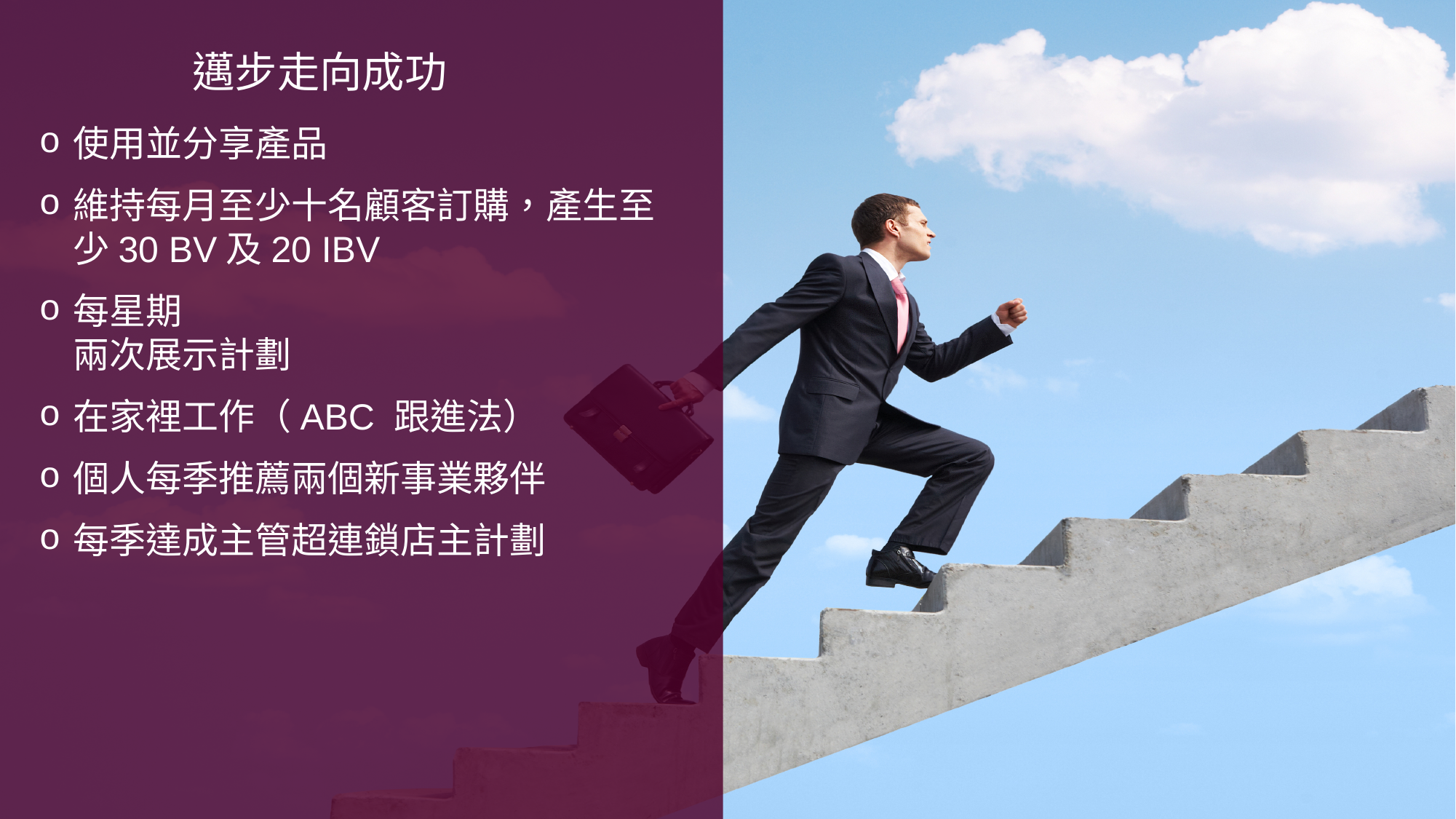

邁步走向成功
使用並分享產品
維持每月至少十名顧客訂購，產生至少30 BV及20 IBV
每星期
兩次展示計劃
在家裡工作（ABC 跟進法）
個人每季推薦兩個新事業夥伴
每季達成主管超連鎖店主計劃